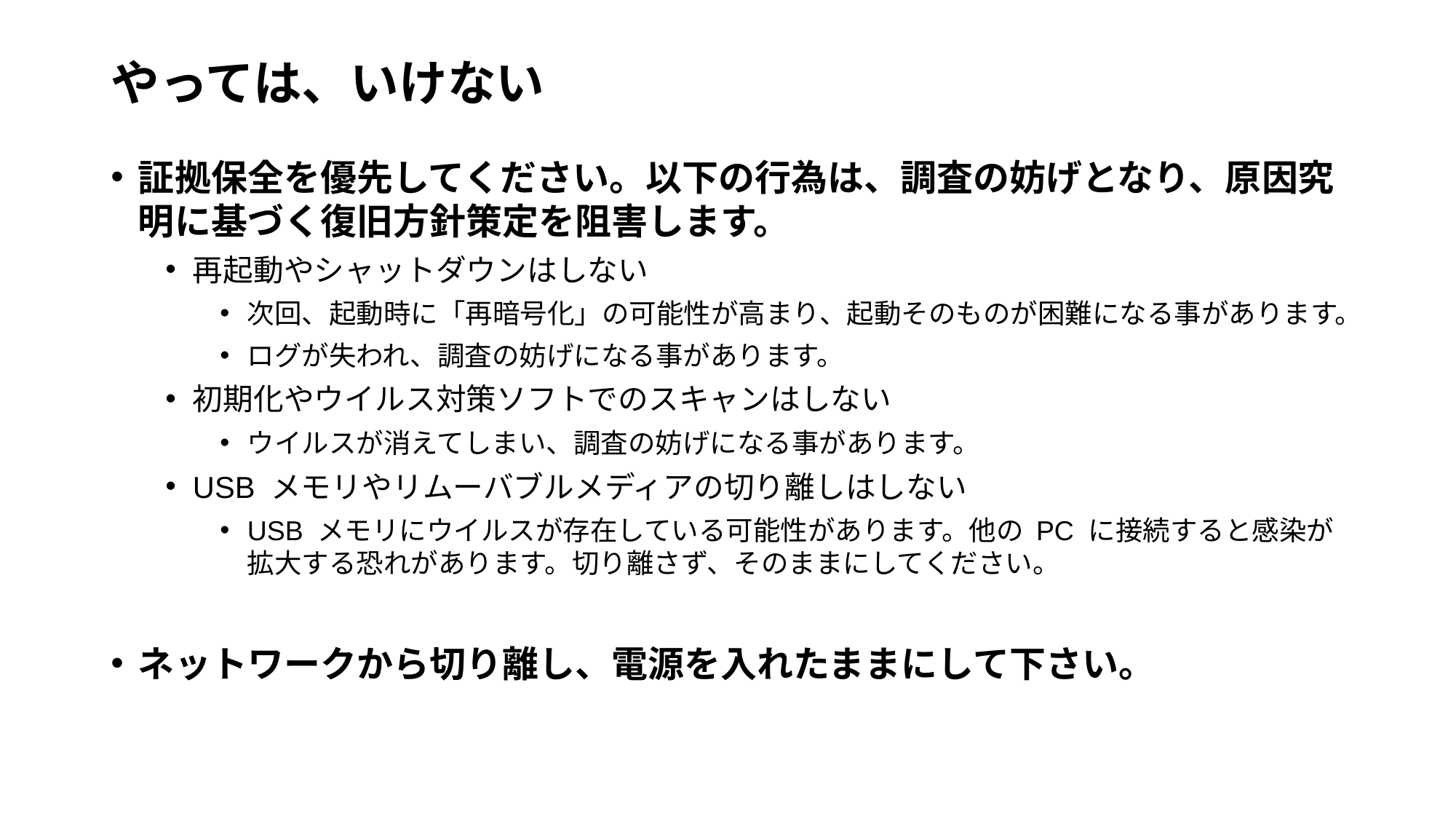

# やっては、いけない
証拠保全を優先してください。以下の行為は、調査の妨げとなり、原因究明に基づく復旧方針策定を阻害します。
再起動やシャットダウンはしない
次回、起動時に「再暗号化」の可能性が高まり、起動そのものが困難になる事があります。
ログが失われ、調査の妨げになる事があります。
初期化やウイルス対策ソフトでのスキャンはしない
ウイルスが消えてしまい、調査の妨げになる事があります。
USB メモリやリムーバブルメディアの切り離しはしない
USB メモリにウイルスが存在している可能性があります。他の PC に接続すると感染が拡大する恐れがあります。切り離さず、そのままにしてください。

ネットワークから切り離し、電源を入れたままにして下さい。